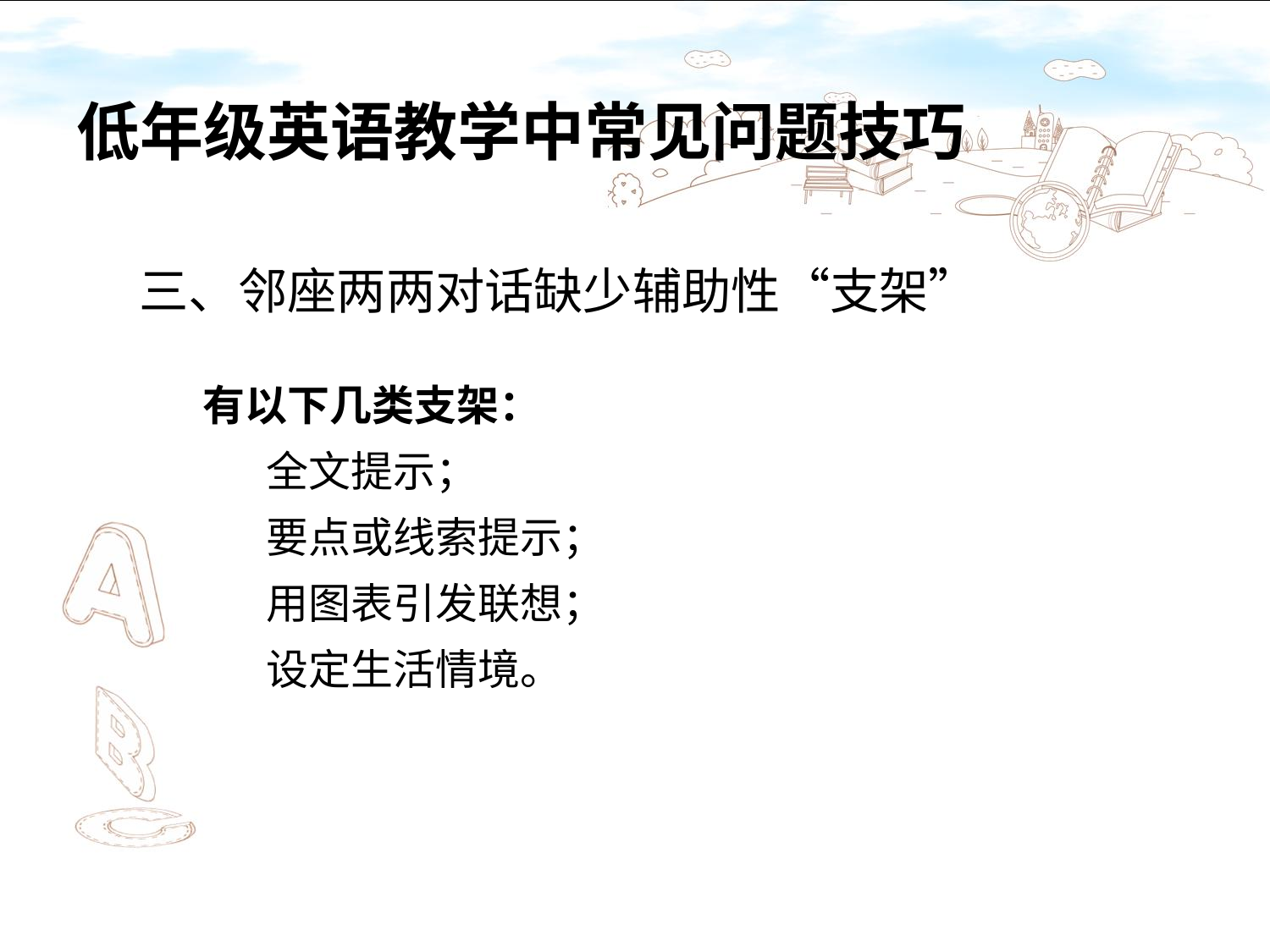

# 低年级英语教学中常见问题技巧
三、邻座两两对话缺少辅助性“支架”

有以下几类支架：
全文提示；
要点或线索提示；
用图表引发联想；
设定生活情境。